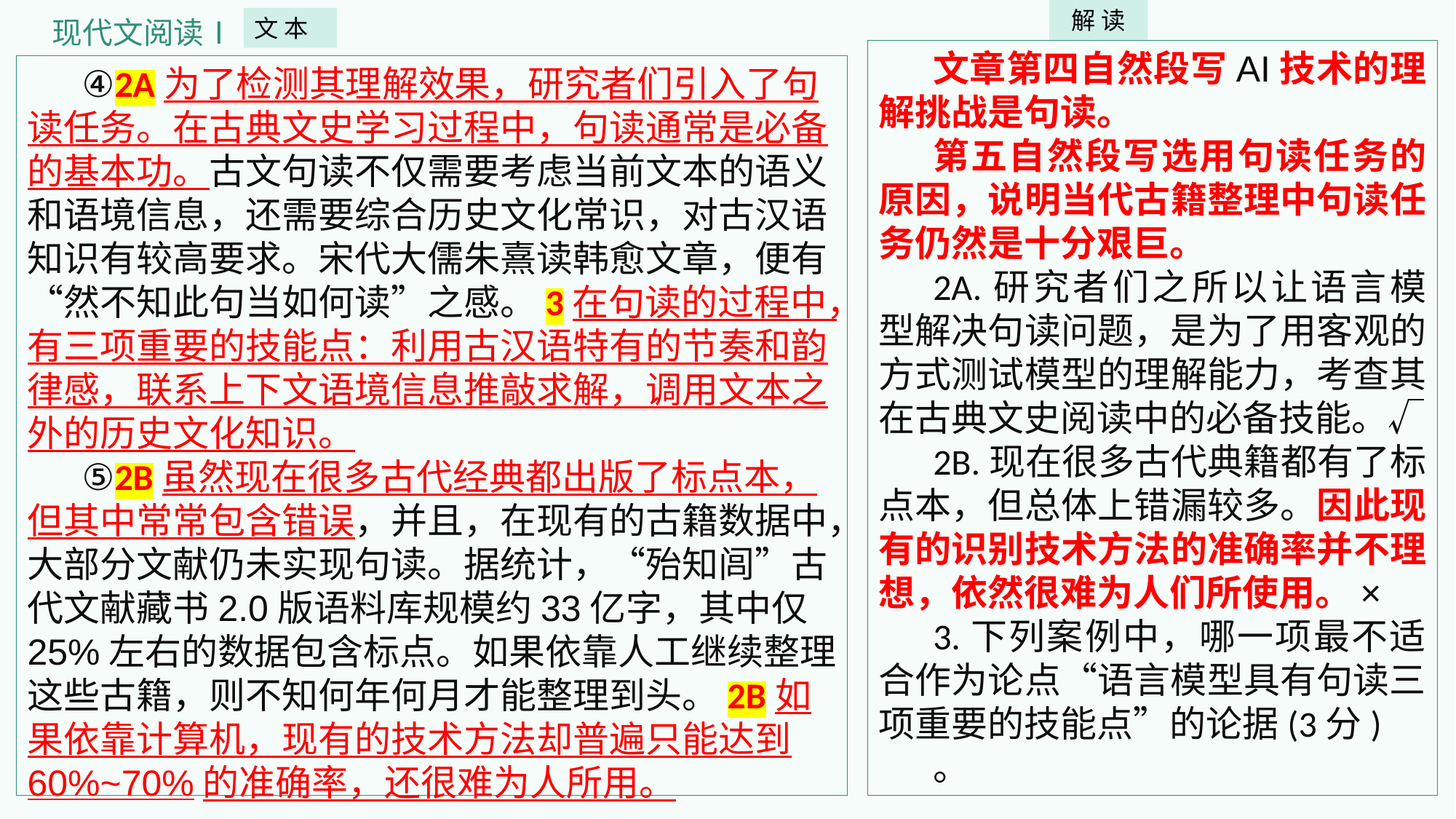

解 读
现代文阅读Ⅰ
文 本
文章第四自然段写AI技术的理解挑战是句读。
第五自然段写选用句读任务的原因，说明当代古籍整理中句读任务仍然是十分艰巨。
2A.研究者们之所以让语言模型解决句读问题，是为了用客观的方式测试模型的理解能力，考查其在古典文史阅读中的必备技能。√
2B.现在很多古代典籍都有了标点本，但总体上错漏较多。因此现有的识别技术方法的准确率并不理想，依然很难为人们所使用。×
3.下列案例中，哪一项最不适合作为论点“语言模型具有句读三项重要的技能点”的论据(3分)
。

④2A为了检测其理解效果，研究者们引入了句读任务。在古典文史学习过程中，句读通常是必备的基本功。古文句读不仅需要考虑当前文本的语义和语境信息，还需要综合历史文化常识，对古汉语知识有较高要求。宋代大儒朱熹读韩愈文章，便有“然不知此句当如何读”之感。3在句读的过程中，有三项重要的技能点：利用古汉语特有的节奏和韵律感，联系上下文语境信息推敲求解，调用文本之外的历史文化知识。
⑤2B虽然现在很多古代经典都出版了标点本，但其中常常包含错误，并且，在现有的古籍数据中，大部分文献仍未实现句读。据统计，“殆知闾”古代文献藏书2.0版语料库规模约33亿字，其中仅25%左右的数据包含标点。如果依靠人工继续整理这些古籍，则不知何年何月才能整理到头。2B如果依靠计算机，现有的技术方法却普遍只能达到60%~70%的准确率，还很难为人所用。